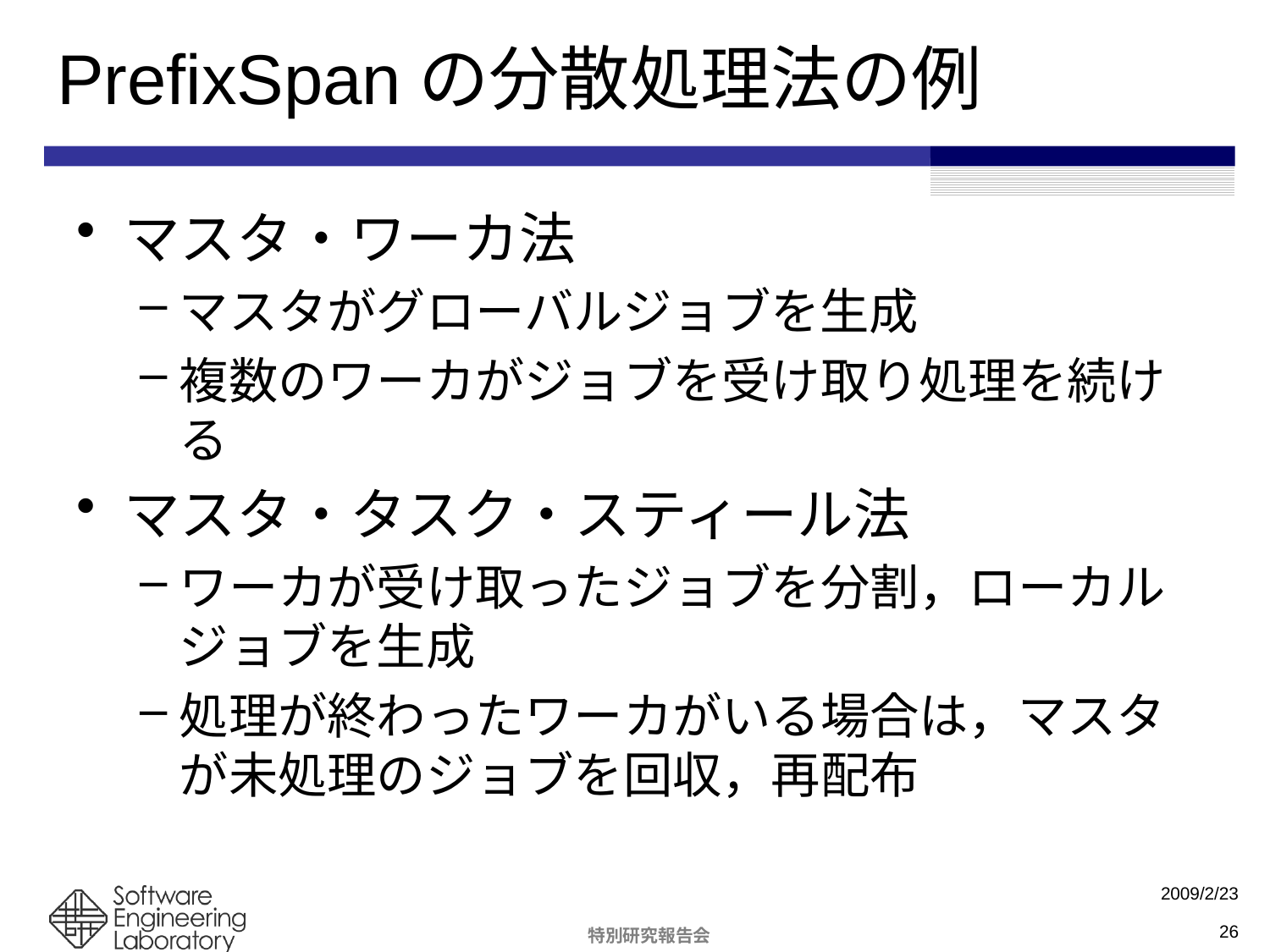

# PrefixSpanの分散処理法の例
マスタ・ワーカ法
マスタがグローバルジョブを生成
複数のワーカがジョブを受け取り処理を続ける
マスタ・タスク・スティール法
ワーカが受け取ったジョブを分割，ローカルジョブを生成
処理が終わったワーカがいる場合は，マスタが未処理のジョブを回収，再配布
2009/2/23
26